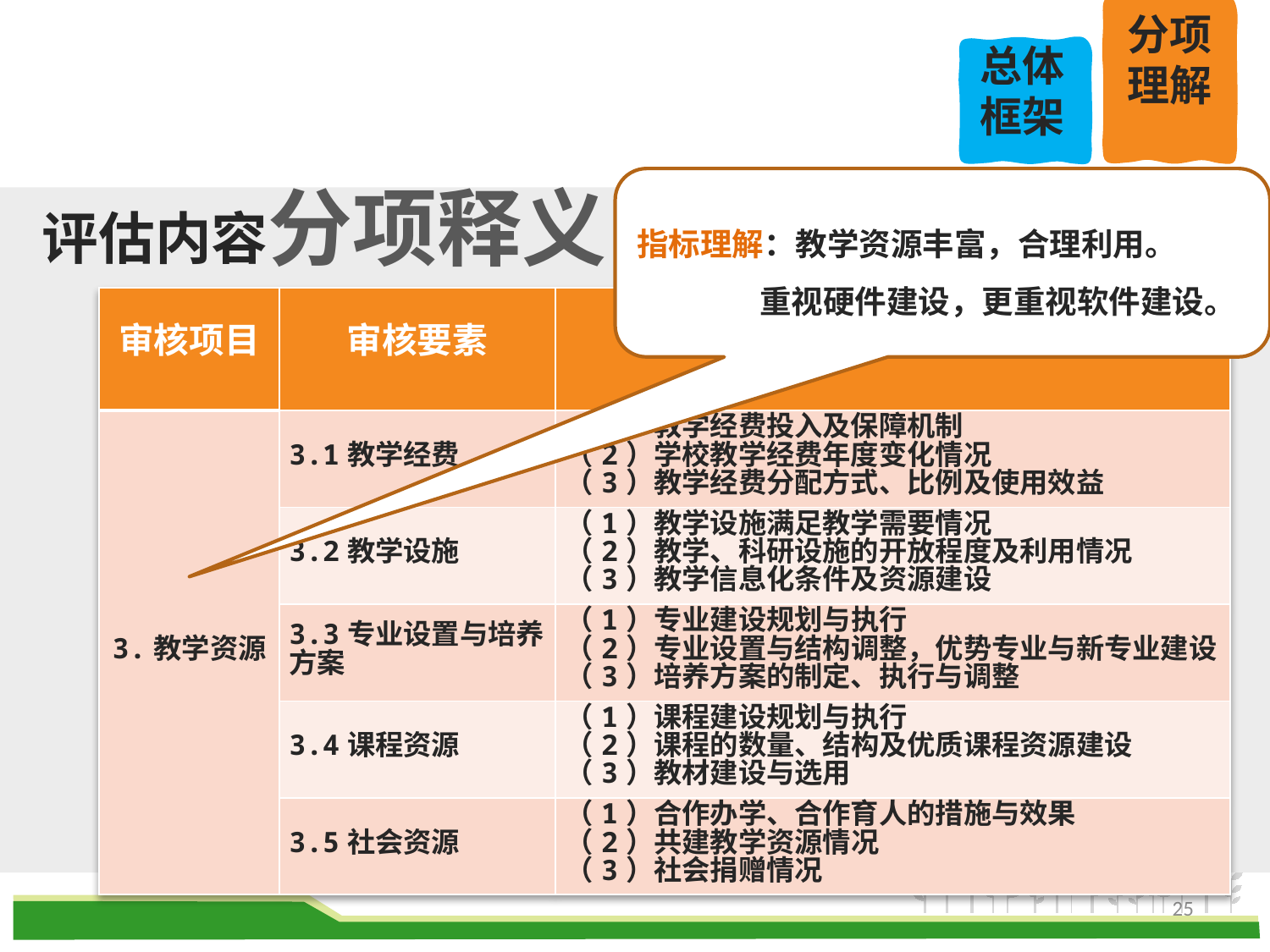

分项理解
总体框架

评估内容分项释义
指标理解：教学资源丰富，合理利用。
                重视硬件建设，更重视软件建设。

| 审核项目 | 审核要素 | 审核要点 |
| --- | --- | --- |
| 3.教学资源 | 3.1教学经费 | （1）教学经费投入及保障机制 （2）学校教学经费年度变化情况 （3）教学经费分配方式、比例及使用效益 |
|  | 3.2教学设施 | （1）教学设施满足教学需要情况 （2）教学、科研设施的开放程度及利用情况 （3）教学信息化条件及资源建设 |
|  | 3.3专业设置与培养方案 | （1）专业建设规划与执行 （2）专业设置与结构调整，优势专业与新专业建设 （3）培养方案的制定、执行与调整 |
|  | 3.4课程资源 | （1）课程建设规划与执行 （2）课程的数量、结构及优质课程资源建设 （3）教材建设与选用 |
|  | 3.5社会资源 | （1）合作办学、合作育人的措施与效果 （2）共建教学资源情况 （3）社会捐赠情况 |

25